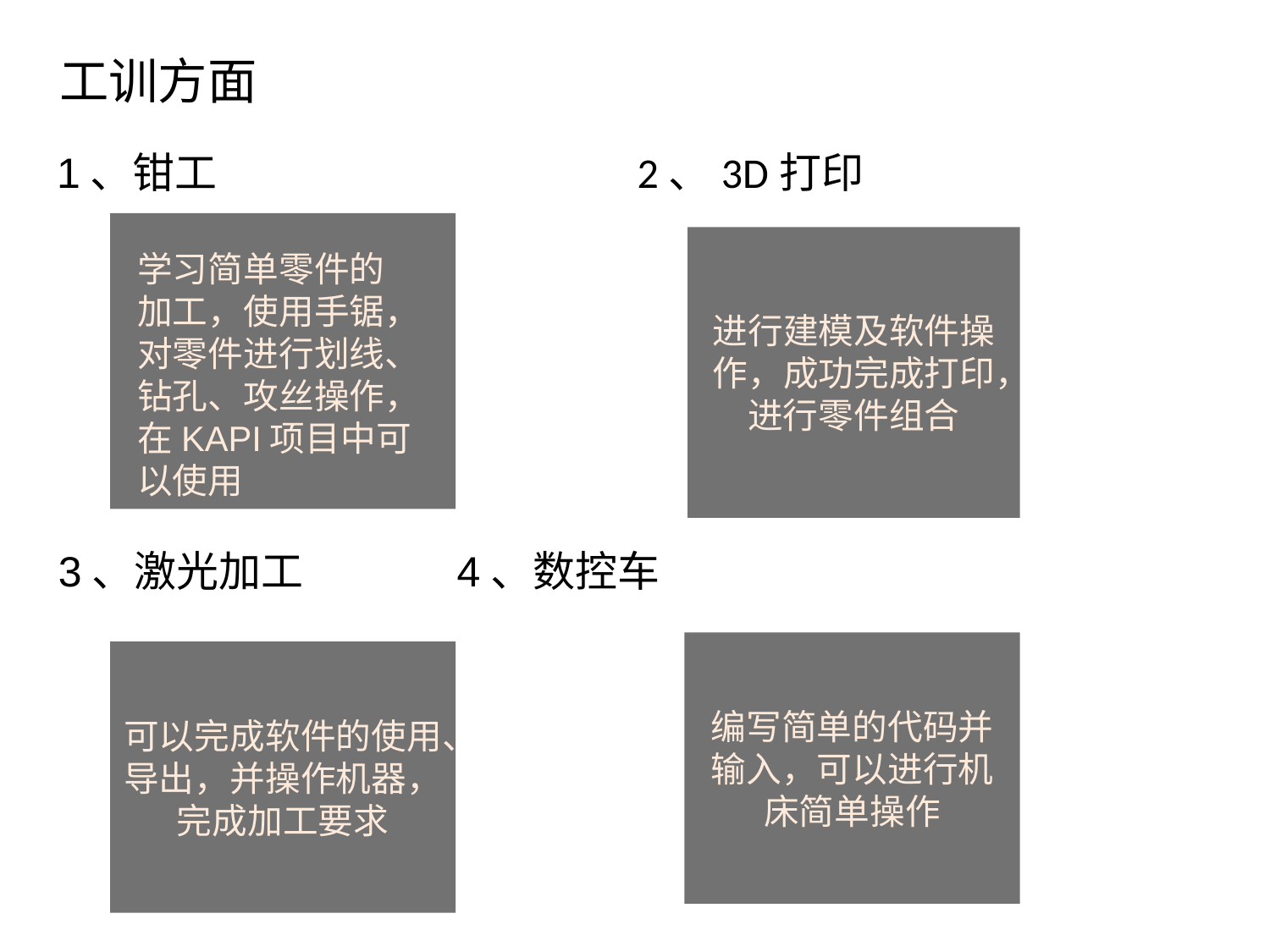

工训方面
1、钳工                                           2、3D打印

进行建模及软件操作，成功完成打印，进行零件组合
学习简单零件的加工，使用手锯，对零件进行划线、钻孔、攻丝操作，在KAPI项目中可以使用
点击添加文本
点击添加文本
# 3、激光加工               4、数控车
点击添加文本
编写简单的代码并输入，可以进行机床简单操作
可以完成软件的使用、导出，并操作机器，完成加工要求
点击添加文本